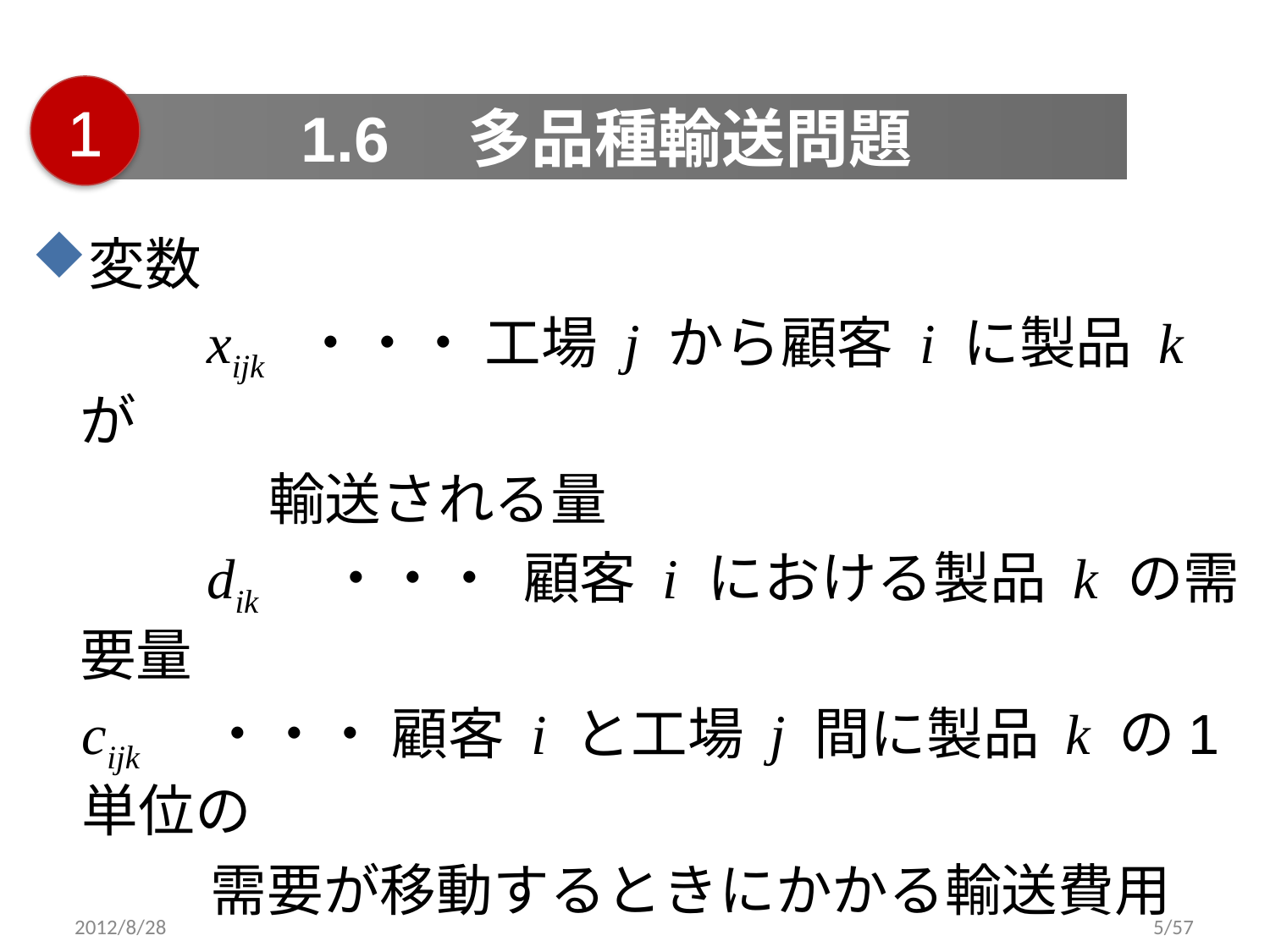

1
1.6　多品種輸送問題
変数
		xijk   ・・・ 工場 j から顧客 i に製品 k が
輸送される量
		dik　・・・  顧客 i における製品 k の需要量
	cijk　・・・ 顧客 i と工場 j 間に製品 k の1単位の
             需要が移動するときにかかる輸送費用

2012/8/28
5/57